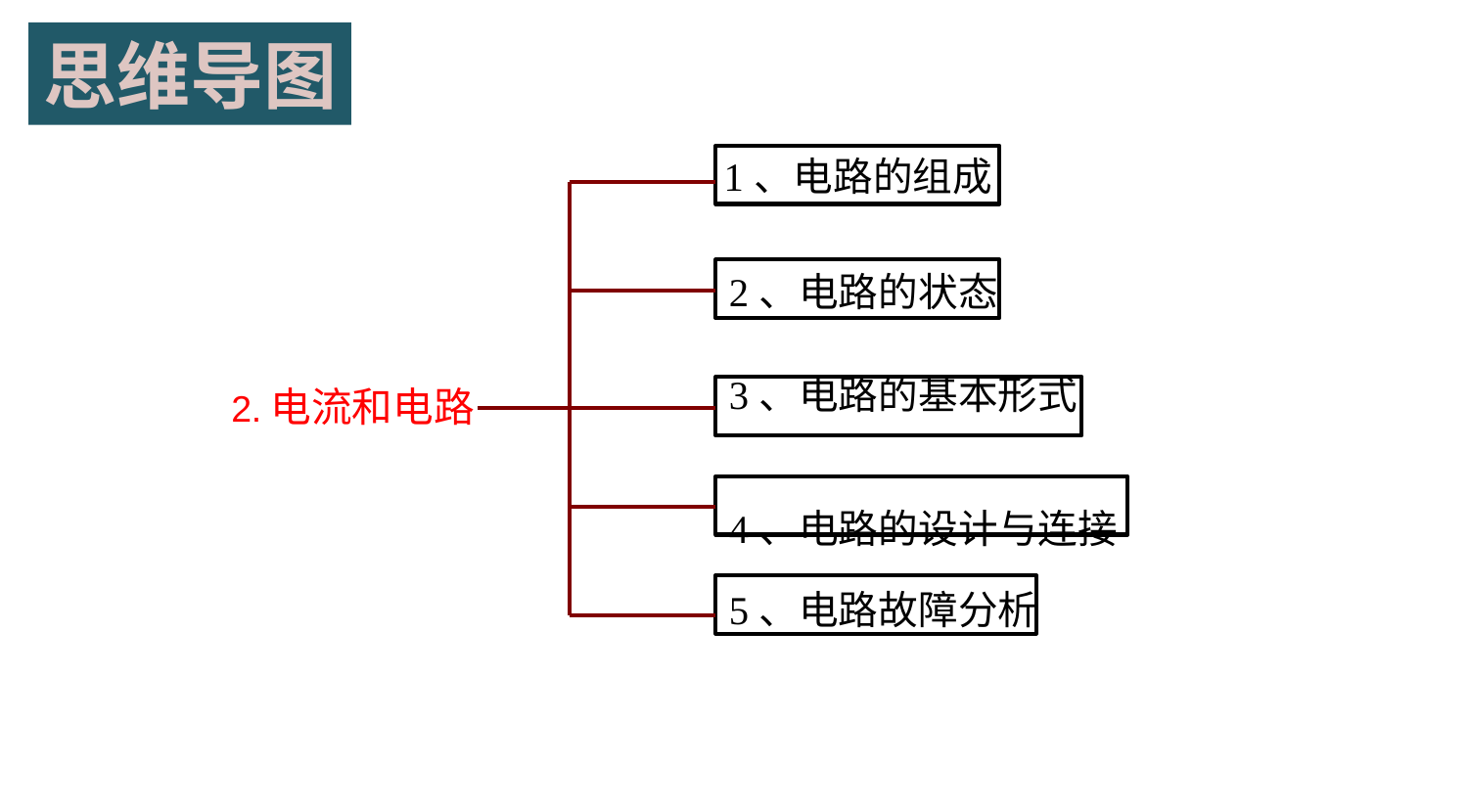

思维导图

                                       1、电路的组成

2、电路的状态

3、电路的基本形式

4、电路的设计与连接

5、电路故障分析

2.电流和电路